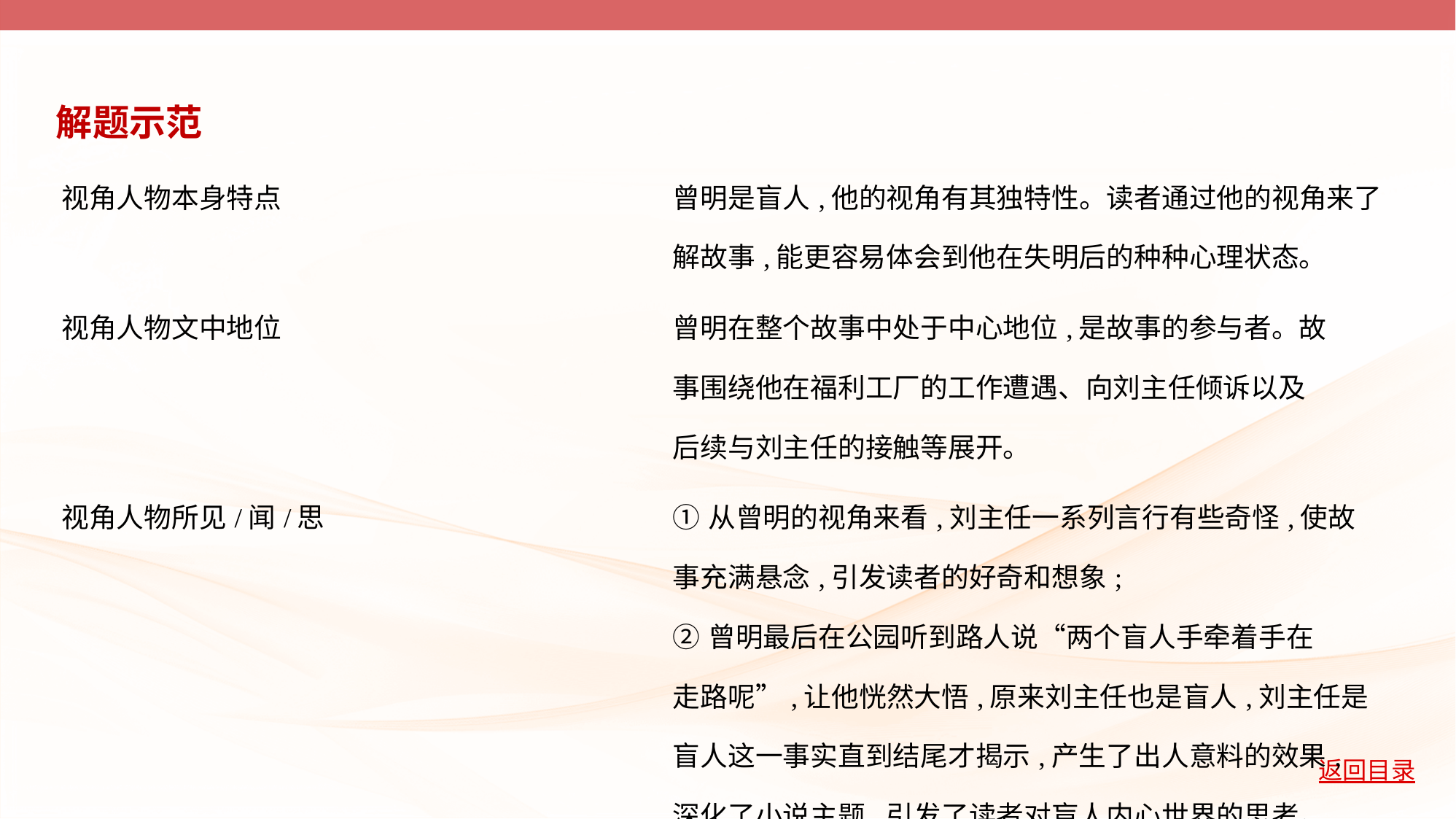

解题示范
| 视角人物本身特点 | 曾明是盲人,他的视角有其独特性。读者通过他的视角来了解故事,能更容易体会到他在失明后的种种心理状态。 |
| --- | --- |
| 视角人物文中地位 | 曾明在整个故事中处于中心地位,是故事的参与者。故 事围绕他在福利工厂的工作遭遇、向刘主任倾诉以及 后续与刘主任的接触等展开。 |
| 视角人物所见/闻/思 | ①从曾明的视角来看,刘主任一系列言行有些奇怪,使故 事充满悬念,引发读者的好奇和想象; ②曾明最后在公园听到路人说“两个盲人手牵着手在 走路呢”,让他恍然大悟,原来刘主任也是盲人,刘主任是 盲人这一事实直到结尾才揭示,产生了出人意料的效果, 深化了小说主题,引发了读者对盲人内心世界的思考。 |